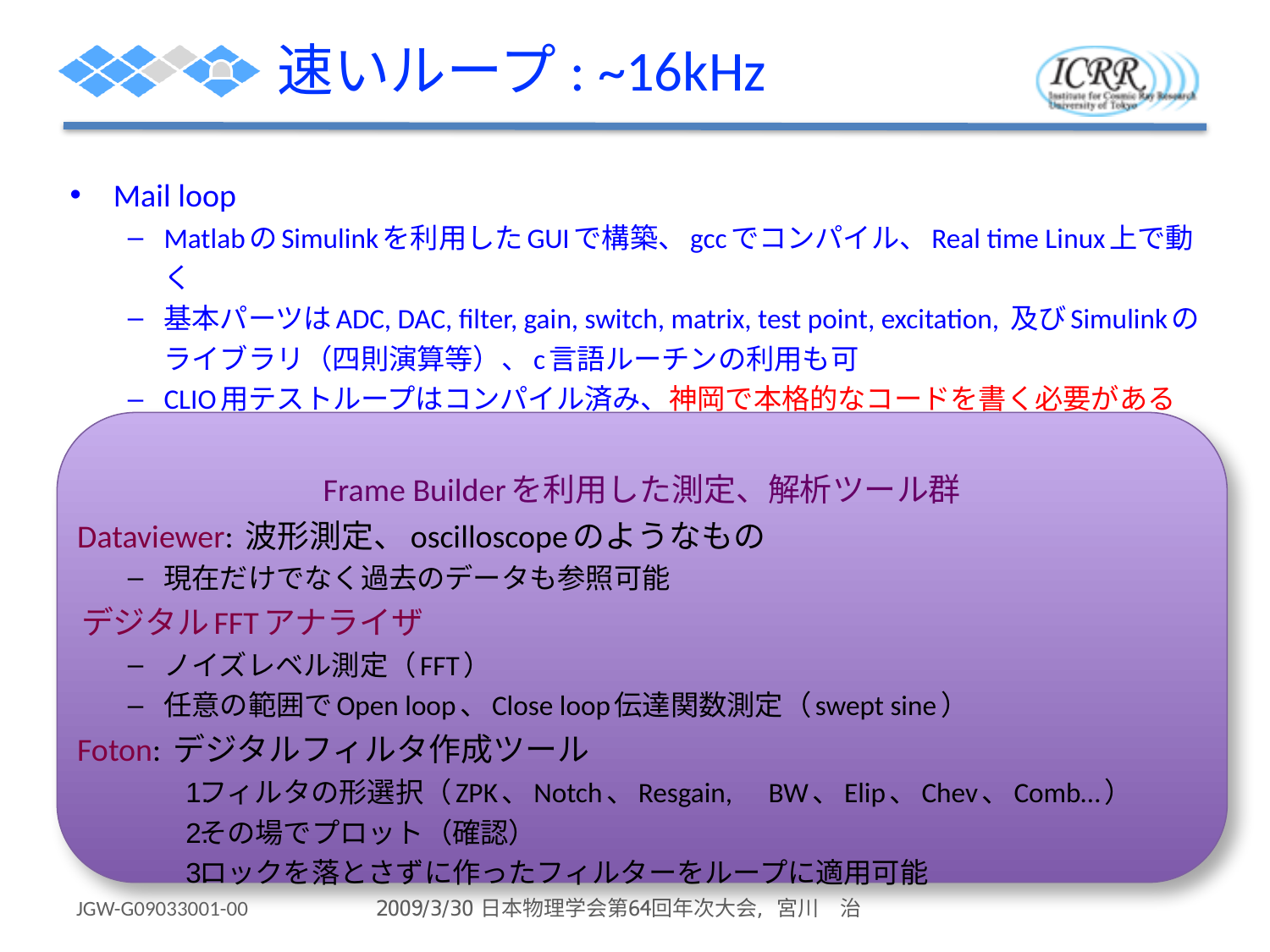

# 速いループ: ~16kHz
Mail loop
MatlabのSimulinkを利用したGUIで構築、gccでコンパイル、Real time Linux上で動く
基本パーツはADC, DAC, filter, gain, switch, matrix, test point, excitation, 及びSimulinkのライブラリ（四則演算等）、c言語ルーチンの利用も可
CLIO用テストループはコンパイル済み、神岡で本格的なコードを書く必要がある

Frame Builderを利用した測定、解析ツール群
 Dataviewer: 波形測定、oscilloscopeのようなもの
現在だけでなく過去のデータも参照可能
 デジタルFFTアナライザ
ノイズレベル測定（FFT）
任意の範囲でOpen loop、Close loop伝達関数測定（swept sine）
 Foton: デジタルフィルタ作成ツール
フィルタの形選択（ZPK、Notch、Resgain,　BW、Elip、Chev、Comb…）
その場でプロット（確認）
ロックを落とさずに作ったフィルターをループに適用可能

JGW-G09033001-00
2009/3/30 日本物理学会第64回年次大会,  宮川　治